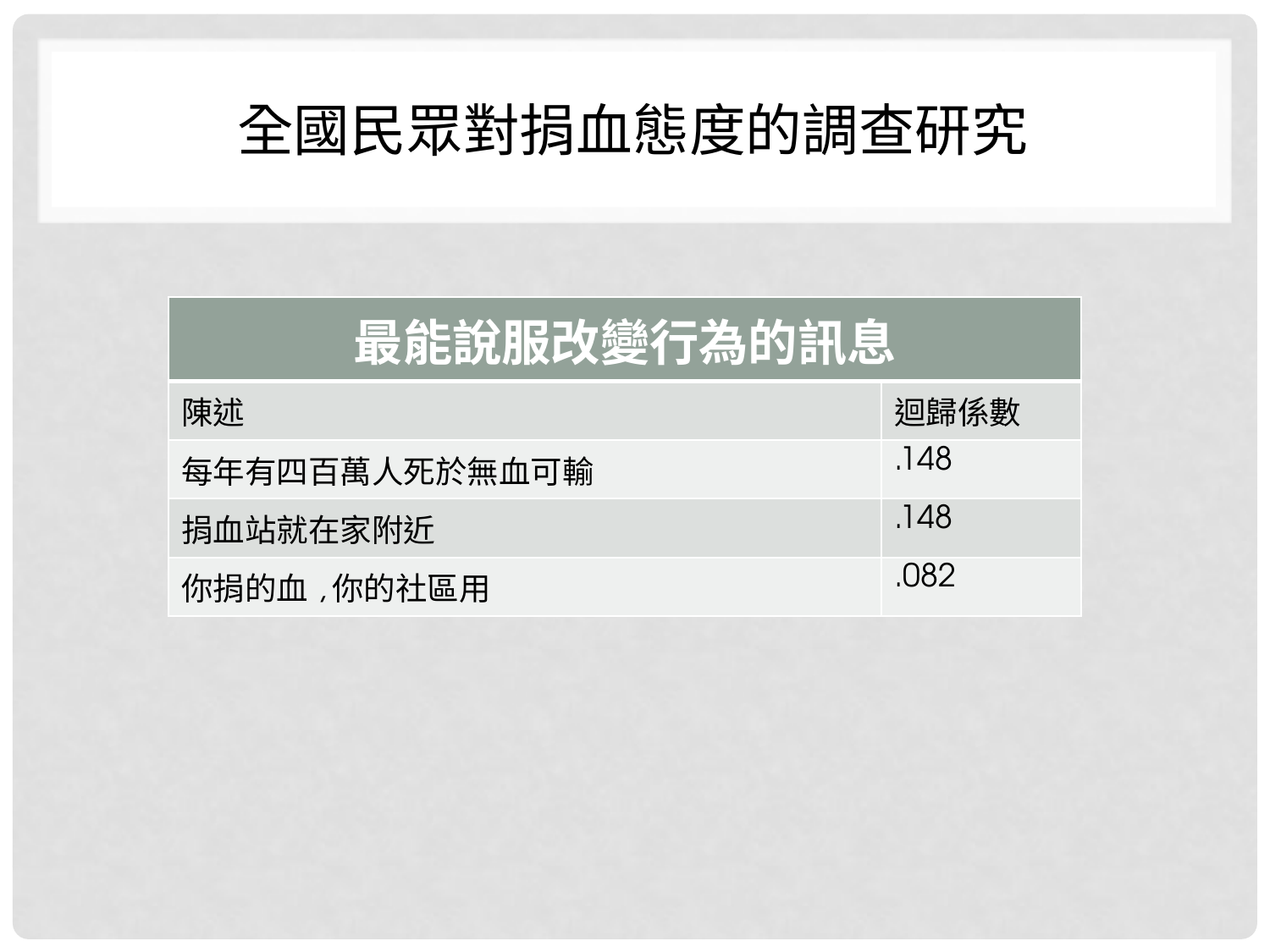

# 全國民眾對捐血態度的調查研究
| 最能說服改變行為的訊息 |  |
| --- | --- |
| 陳述 | 迴歸係數 |
| 每年有四百萬人死於無血可輸 | .148 |
| 捐血站就在家附近 | .148 |
| 你捐的血,你的社區用 | .082 |